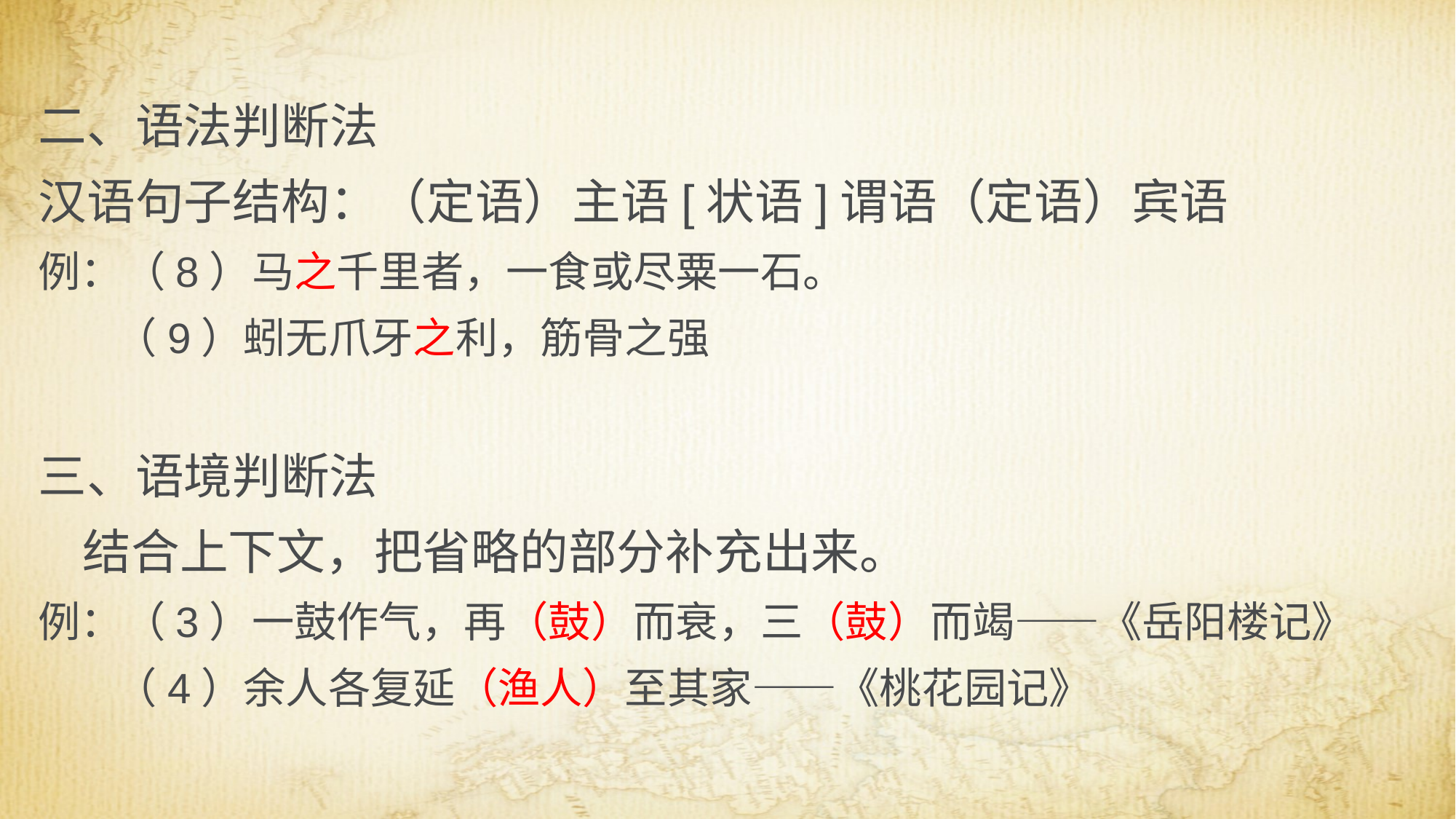

二、语法判断法
汉语句子结构：（定语）主语[状语]谓语（定语）宾语
例：（8）马之千里者，一食或尽粟一石。
       （9）蚓无爪牙之利，筋骨之强

三、语境判断法
   结合上下文，把省略的部分补充出来。
例：（3）一鼓作气，再（鼓）而衰，三（鼓）而竭——《岳阳楼记》
       （4）余人各复延（渔人）至其家——《桃花园记》